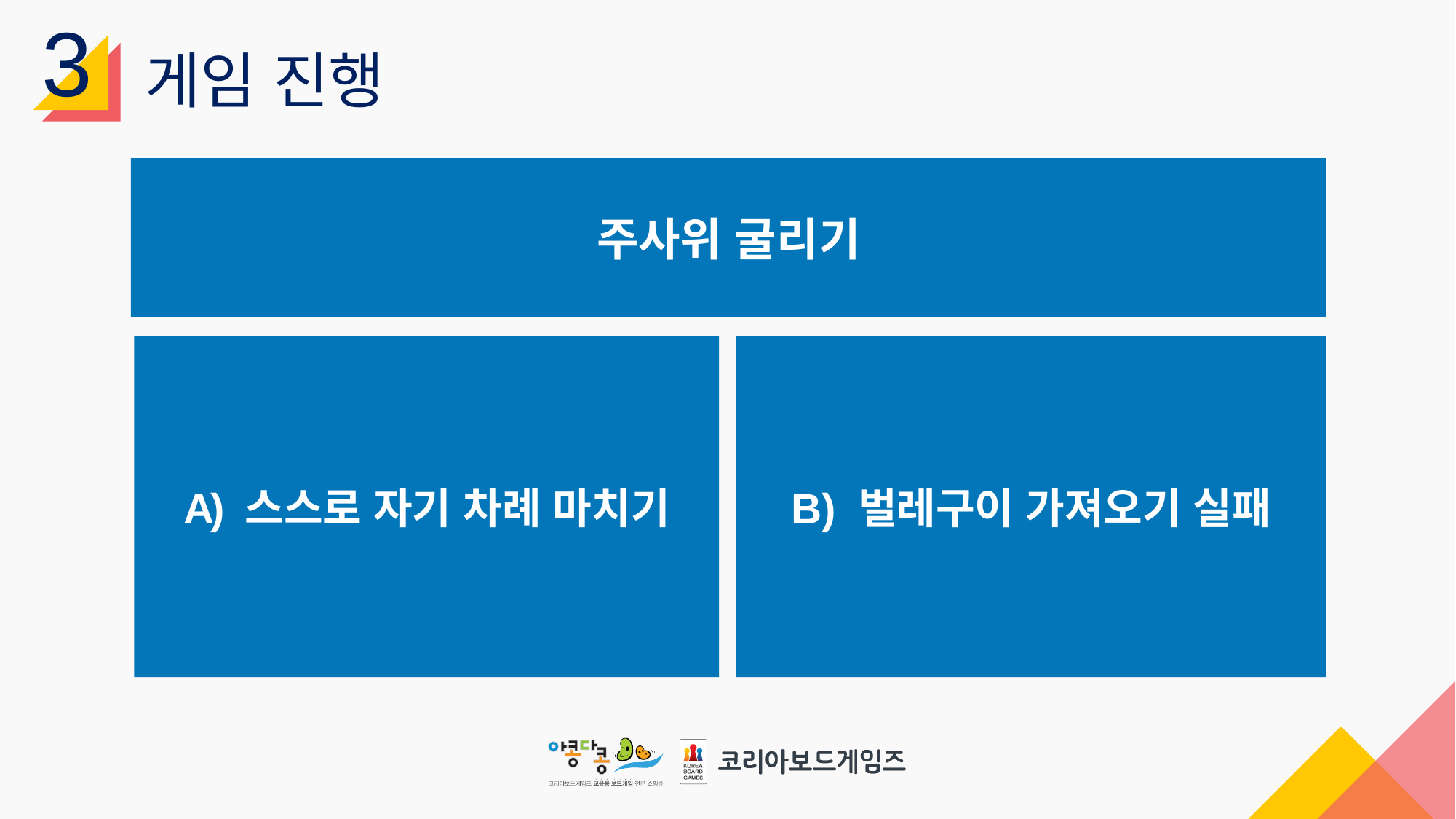

3
게임 진행
주사위 굴리기
스스로 자기 차례 마치기
B) 벌레구이 가져오기 실패